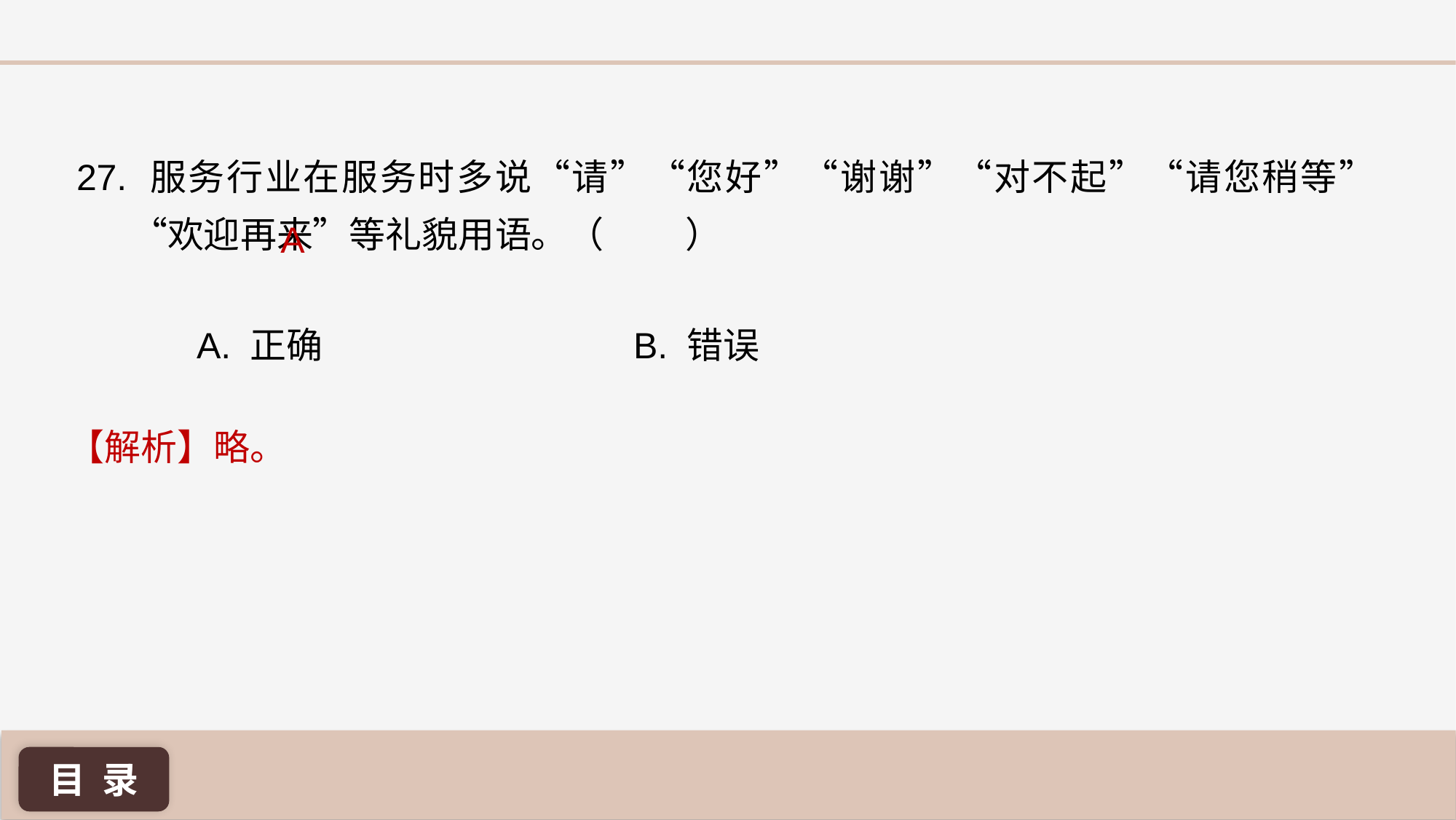

27. 服务行业在服务时多说“请”“您好”“谢谢”“对不起”“请您稍等”“欢迎再来”等礼貌用语。（	 ）
A
A. 正确 			B. 错误
【解析】略。